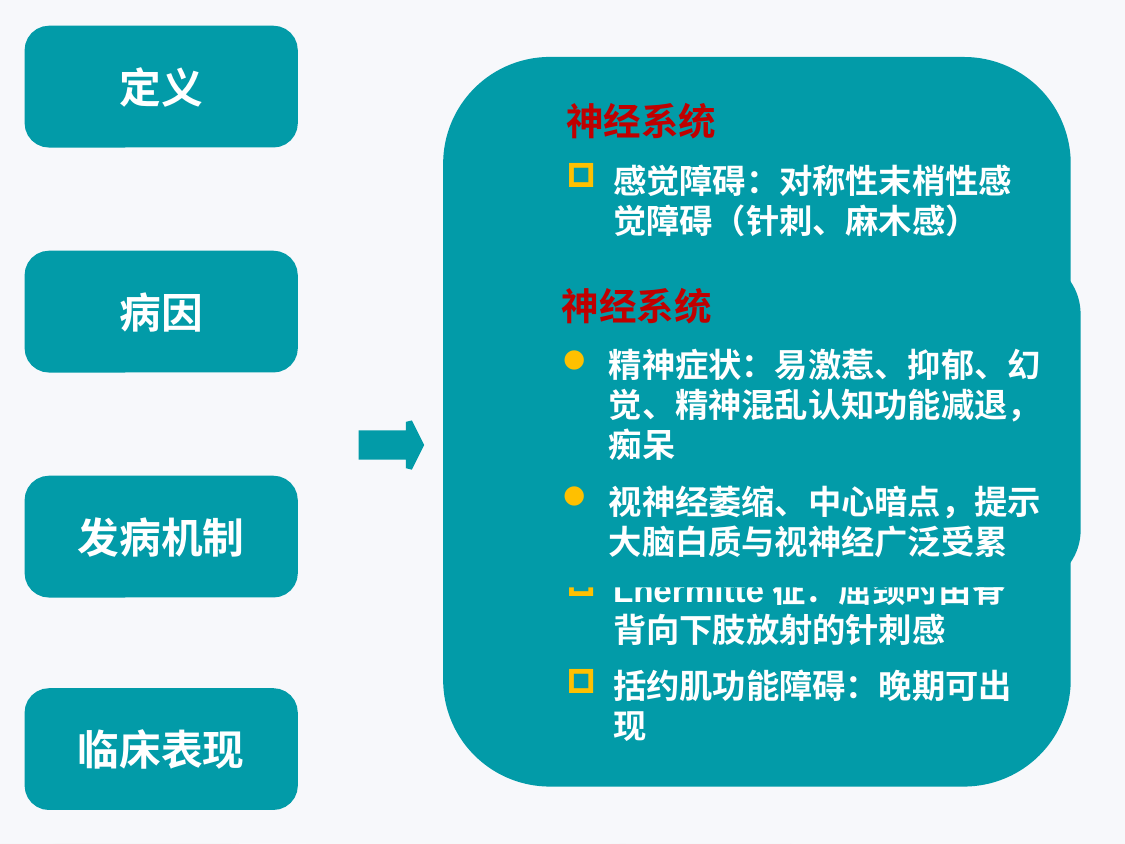

定义
神经系统
感觉障碍：对称性末梢性感觉障碍（针刺、麻木感）
深感觉障碍、感觉性共济失调
运动障碍：双下肢无力、肌张力高，步态不稳，步基增宽，双手动作笨拙，周围神经病变严重可见肌张力减低，但病理征（＋）
Lhermitte征：屈颈时由脊背向下肢放射的针刺感
括约肌功能障碍：晚期可出现
神经系统
精神症状：易激惹、抑郁、幻觉、精神混乱认知功能减退，痴呆
视神经萎缩、中心暗点，提示大脑白质与视神经广泛受累
一般特征
发病年龄：中年以上起病
性    别：无差异
起病情况：亚急性或慢性起病，缓慢进展
全身症状：贫血（苍白、倦怠、腹泻、舌炎）
病因

发病机制
临床表现